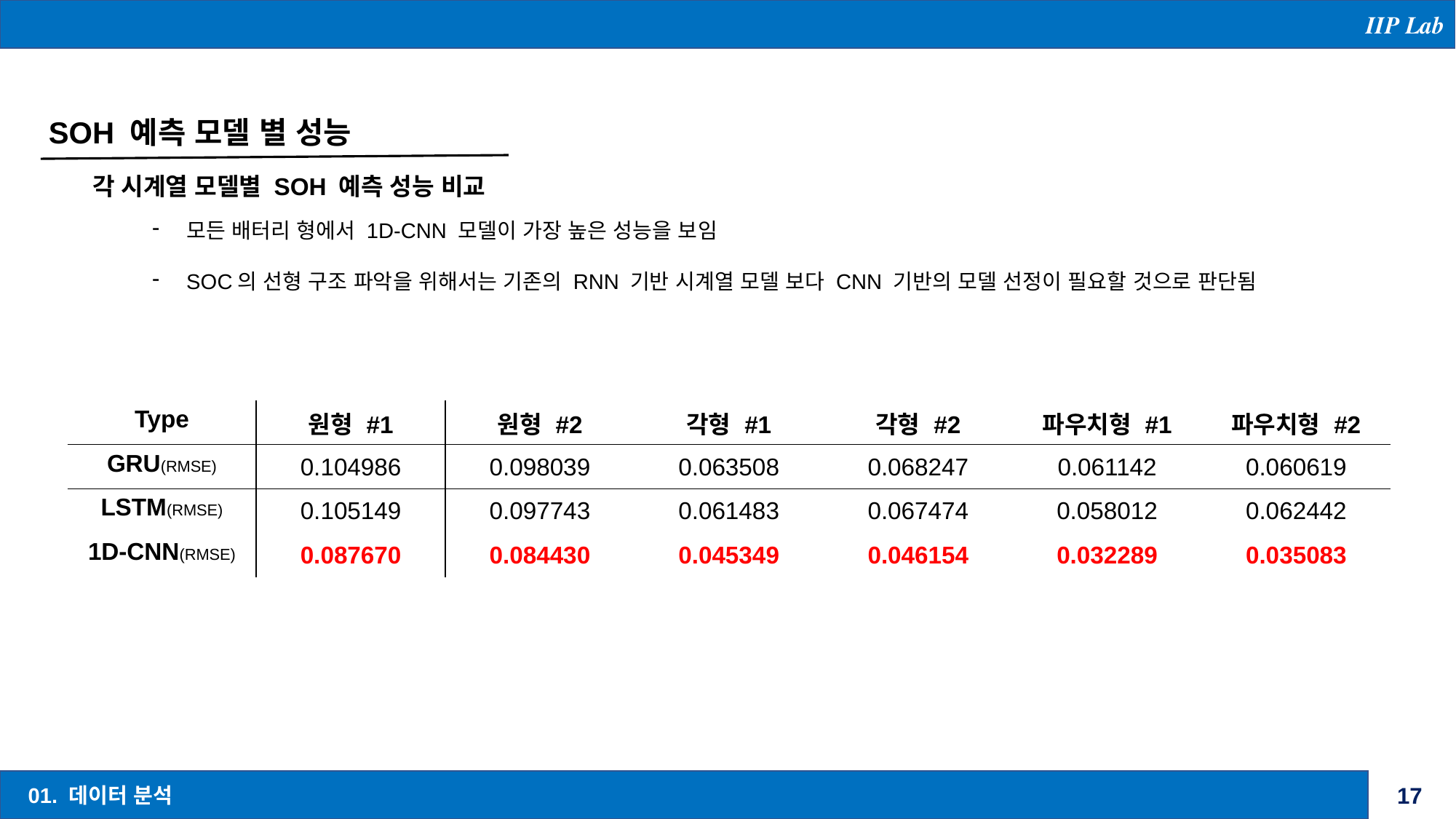

IIP Lab
SOH 예측 모델 별 성능
각 시계열 모델별 SOH 예측 성능 비교
모든 배터리 형에서 1D-CNN 모델이 가장 높은 성능을 보임

SOC의 선형 구조 파악을 위해서는 기존의 RNN 기반 시계열 모델 보다 CNN 기반의 모델 선정이 필요할 것으로 판단됨
| Type | 원형 #1 | 원형 #2 | 각형 #1 | 각형 #2 | 파우치형 #1 | 파우치형 #2 |
| --- | --- | --- | --- | --- | --- | --- |
| GRU(RMSE) | 0.104986 | 0.098039 | 0.063508 | 0.068247 | 0.061142 | 0.060619 |
| LSTM(RMSE) | 0.105149 | 0.097743 | 0.061483 | 0.067474 | 0.058012 | 0.062442 |
| 1D-CNN(RMSE) | 0.087670 | 0.084430 | 0.045349 | 0.046154 | 0.032289 | 0.035083 |

01. 데이터 분석